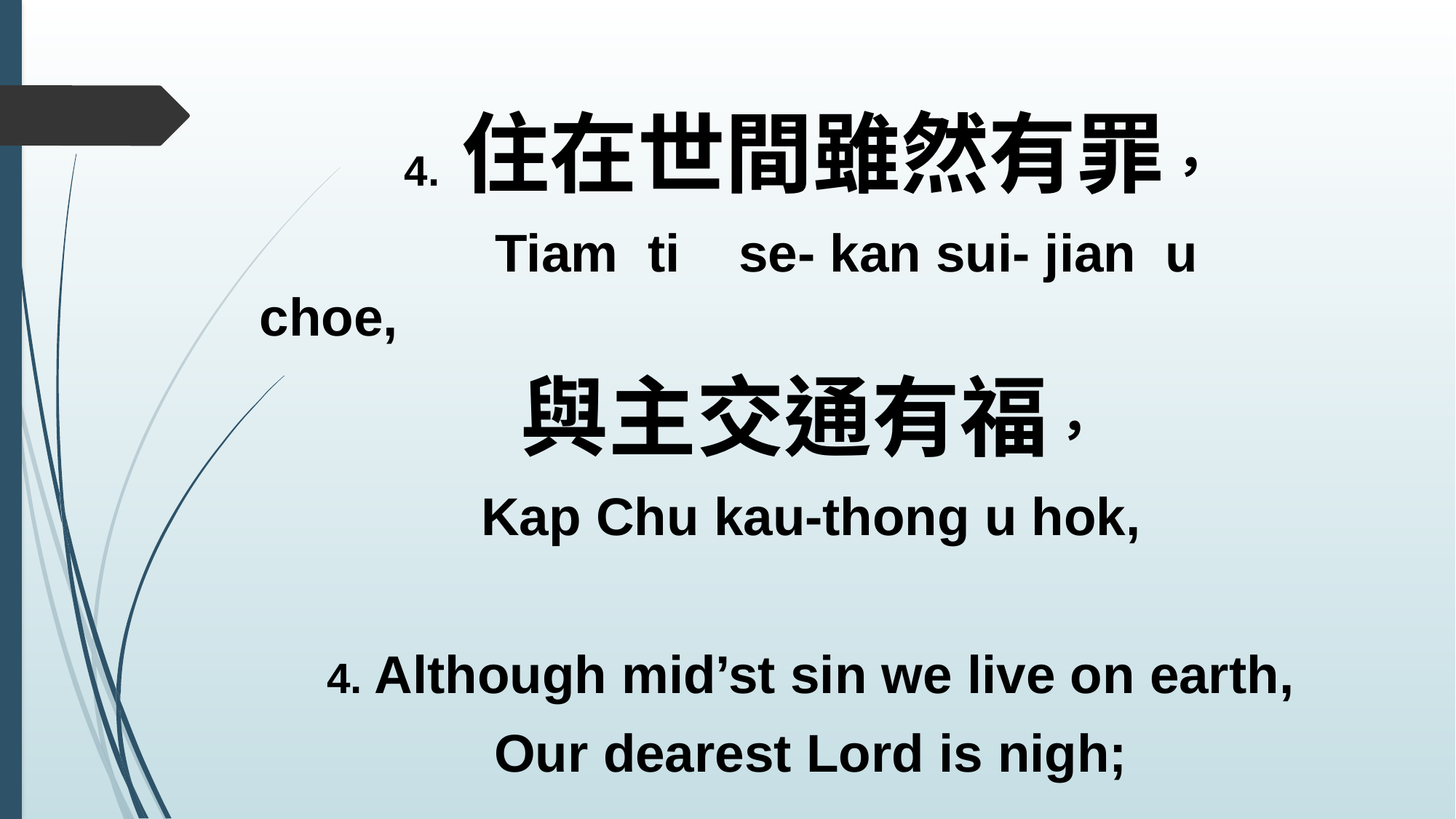

4. 住在世間雖然有罪，
                Tiam  ti    se- kan sui- jian  u  choe,
與主交通有福，
Kap Chu kau-thong u hok,

4. Although mid’st sin we live on earth,
Our dearest Lord is nigh;